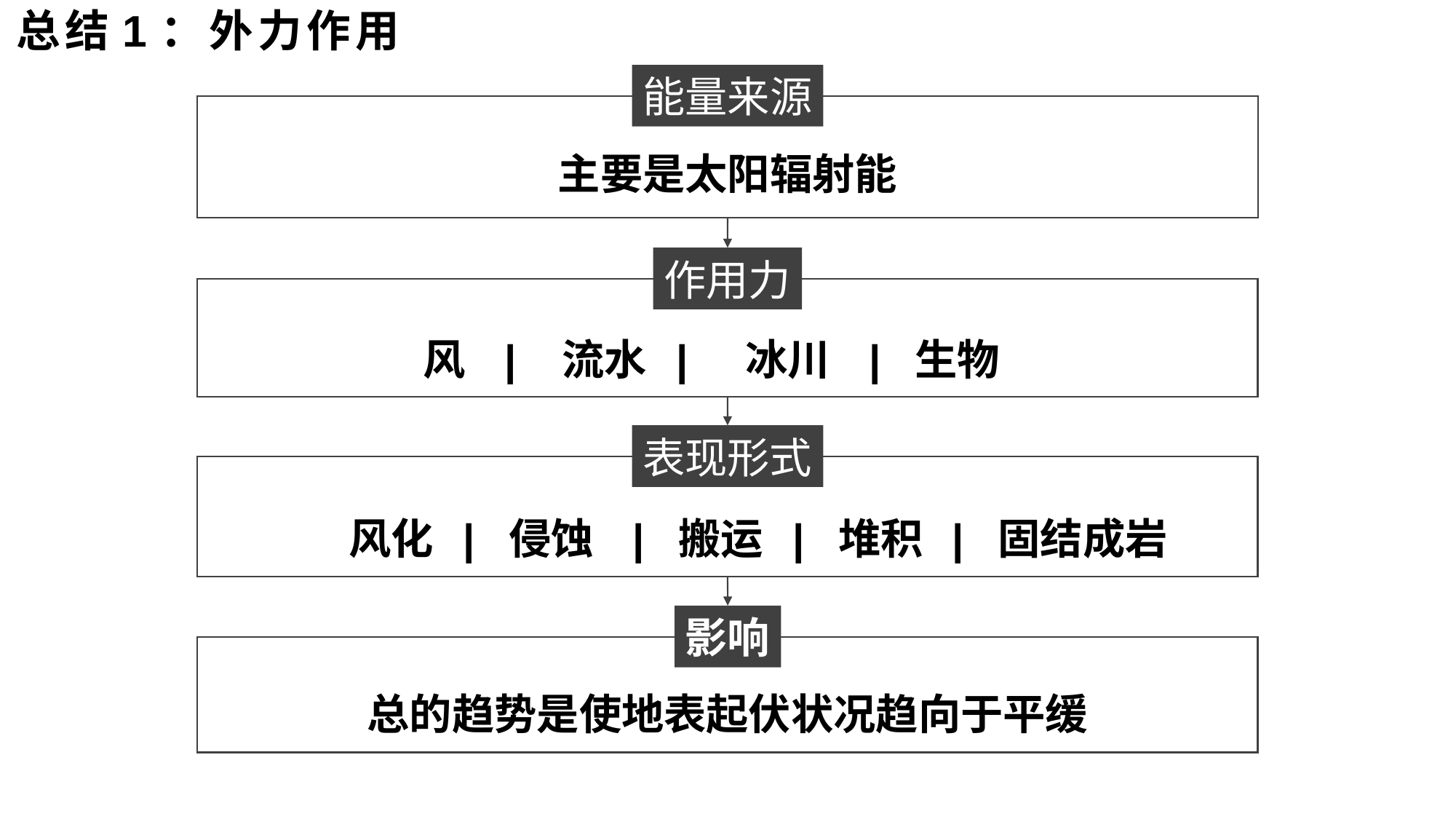

# 总结1：外力作用
能量来源

主要是太阳辐射能
作用力

风   |   流水  |    冰川   |  生物
表现形式

风化  |  侵蚀   |  搬运  |  堆积  |  固结成岩
影响

总的趋势是使地表起伏状况趋向于平缓